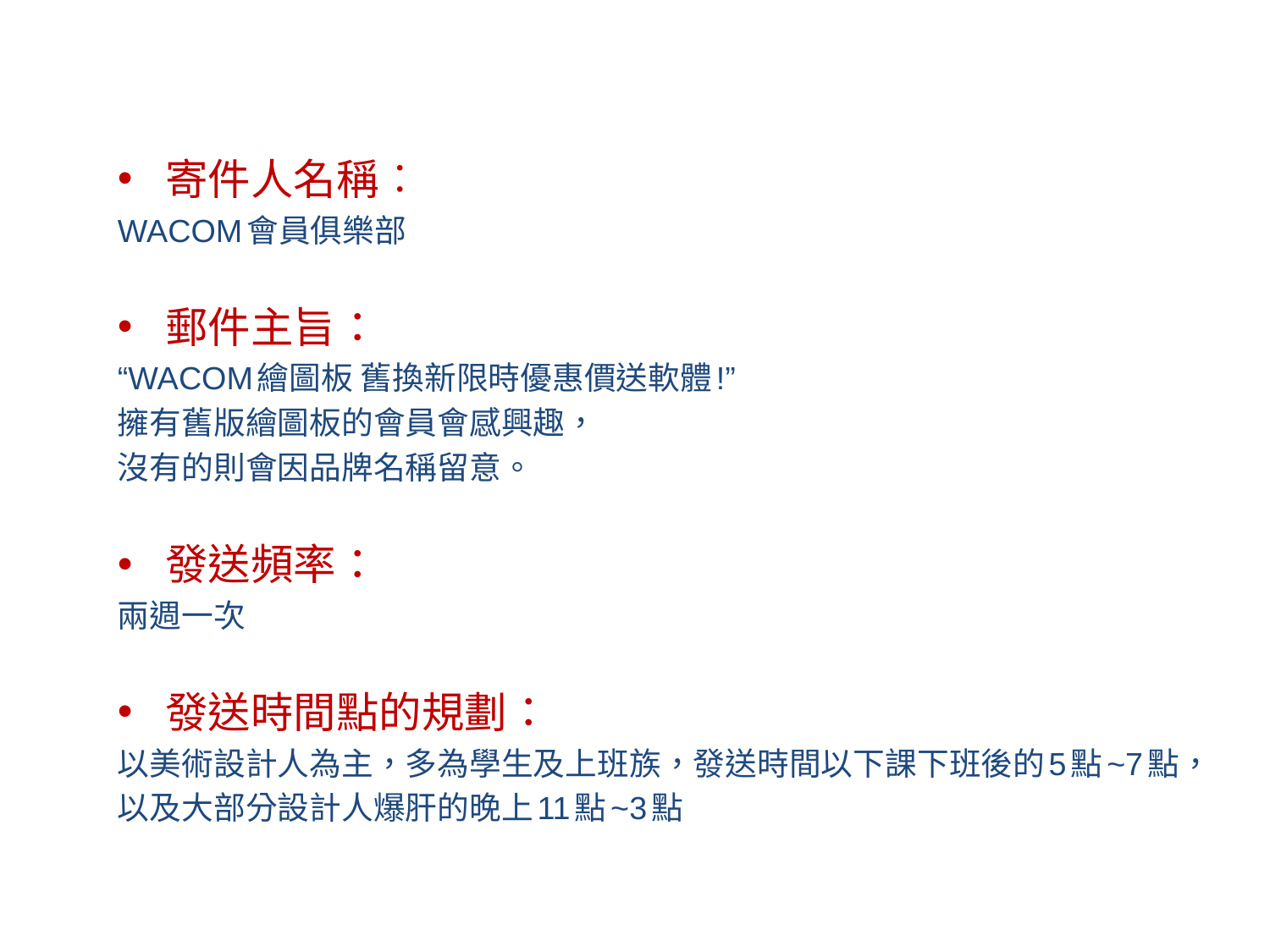

寄件人名稱︰
WACOM會員俱樂部

郵件主旨：
“WACOM繪圖板 舊換新限時優惠價送軟體!”
擁有舊版繪圖板的會員會感興趣，
沒有的則會因品牌名稱留意。

發送頻率：
兩週一次

發送時間點的規劃：
以美術設計人為主，多為學生及上班族，發送時間以下課下班後的5點~7點，
以及大部分設計人爆肝的晚上11點~3點